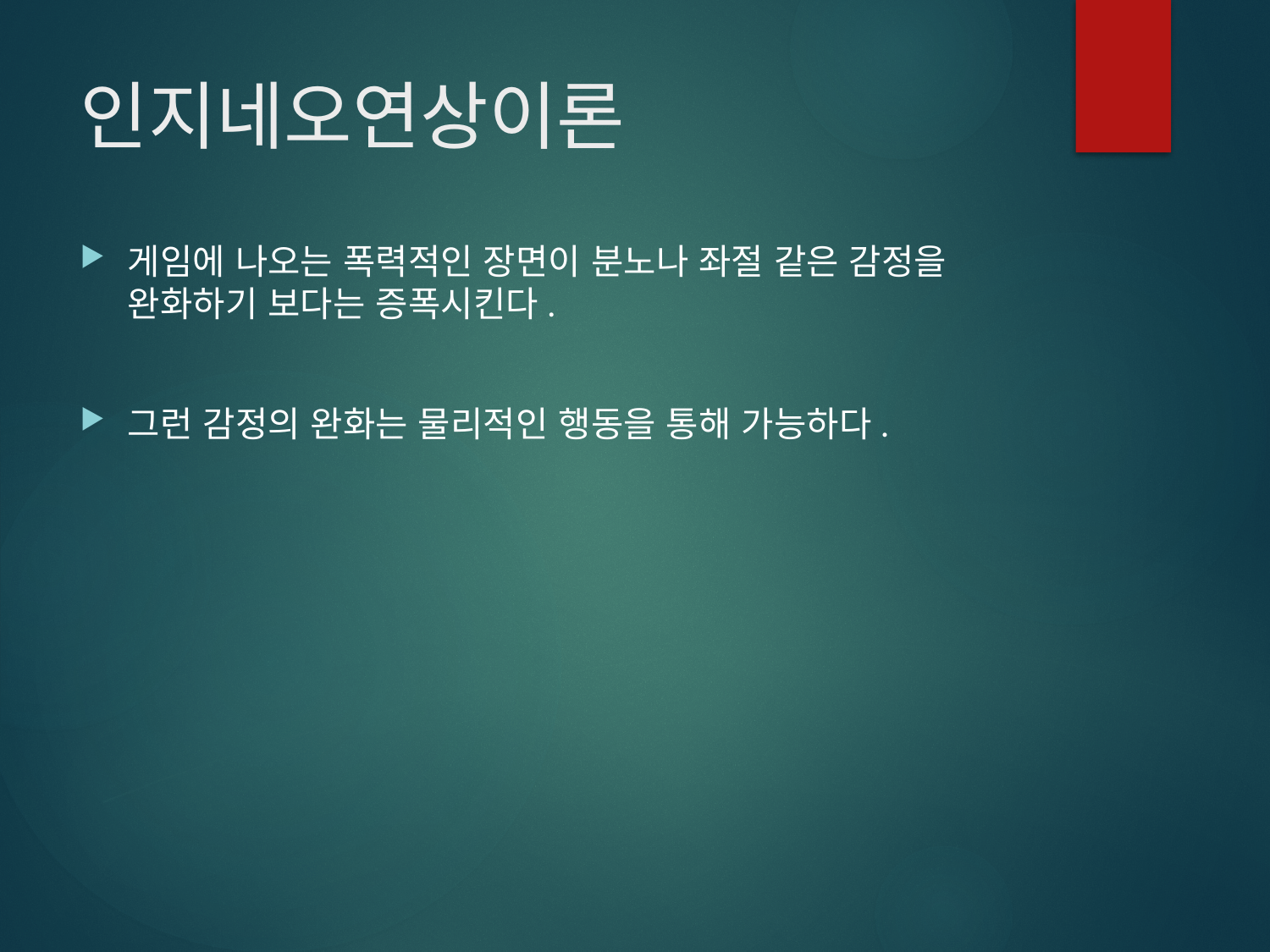

# 인지네오연상이론
게임에 나오는 폭력적인 장면이 분노나 좌절 같은 감정을 완화하기 보다는 증폭시킨다.

그런 감정의 완화는 물리적인 행동을 통해 가능하다.